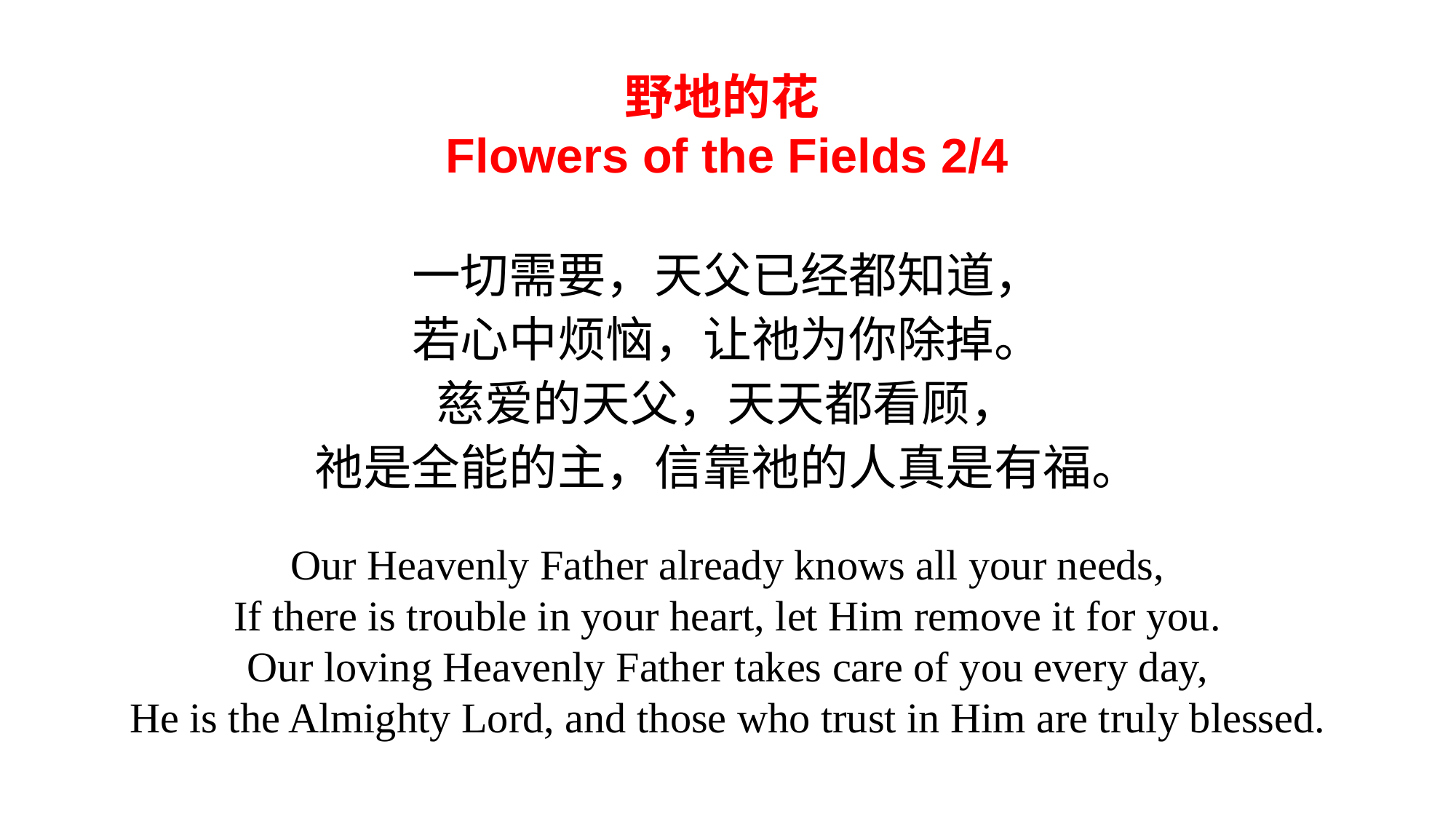

野地的花
Flowers of the Fields 2/4
一切需要，天父已经都知道，
若心中烦恼，让祂为你除掉。
慈爱的天父，天天都看顾，
祂是全能的主，信靠祂的人真是有福。

Our Heavenly Father already knows all your needs,
If there is trouble in your heart, let Him remove it for you.
Our loving Heavenly Father takes care of you every day,
He is the Almighty Lord, and those who trust in Him are truly blessed.